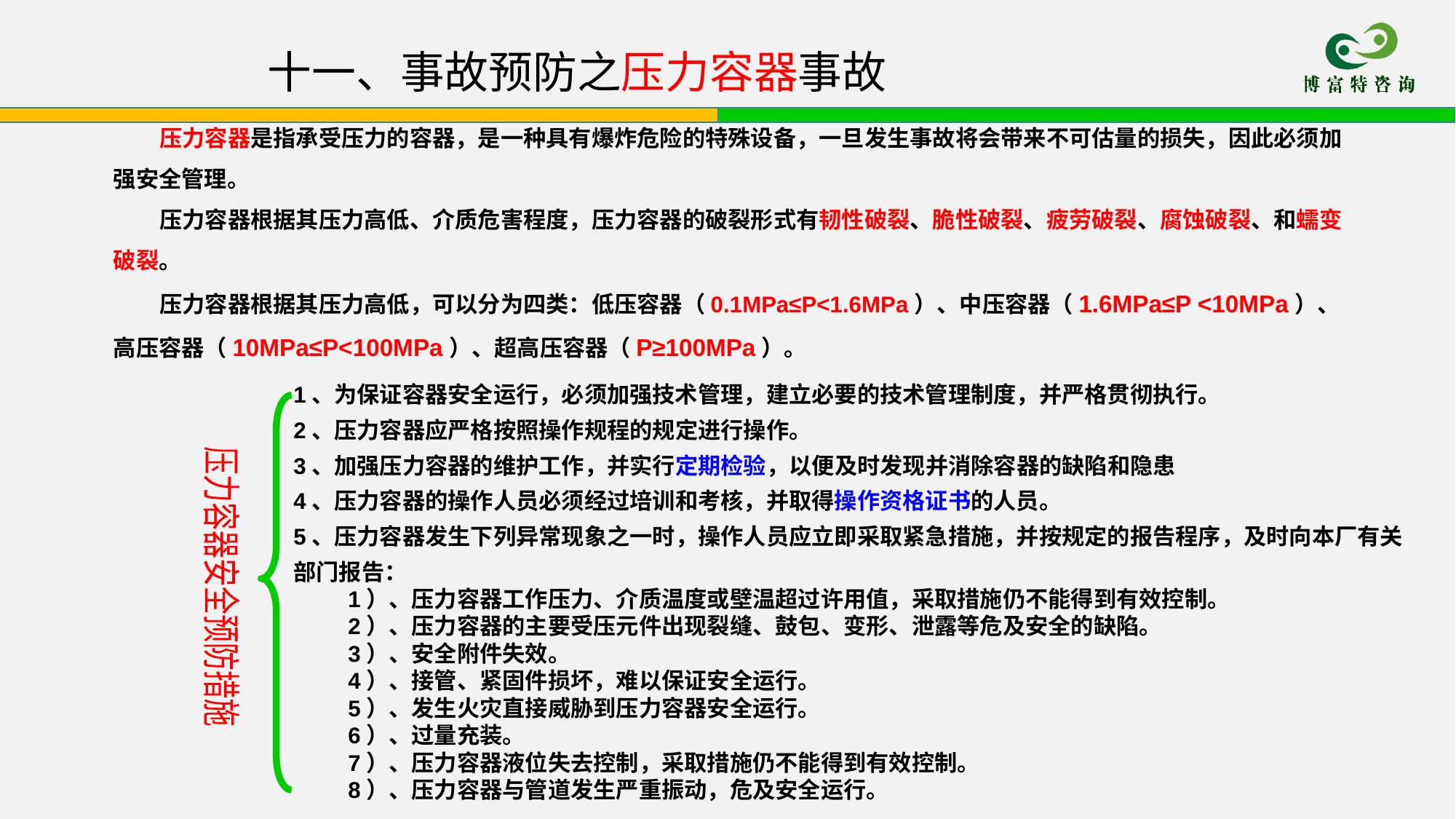

# 十一、事故预防之压力容器事故
        压力容器是指承受压力的容器，是一种具有爆炸危险的特殊设备，一旦发生事故将会带来不可估量的损失，因此必须加强安全管理。
        压力容器根据其压力高低、介质危害程度，压力容器的破裂形式有韧性破裂、脆性破裂、疲劳破裂、腐蚀破裂、和蠕变破裂。
        压力容器根据其压力高低，可以分为四类：低压容器（0.1MPa≤P<1.6MPa）、中压容器（1.6MPa≤P <10MPa）、高压容器（10MPa≤P<100MPa）、超高压容器（P≥100MPa）。
1、为保证容器安全运行，必须加强技术管理，建立必要的技术管理制度，并严格贯彻执行。
2、压力容器应严格按照操作规程的规定进行操作。
3、加强压力容器的维护工作，并实行定期检验，以便及时发现并消除容器的缺陷和隐患
4、压力容器的操作人员必须经过培训和考核，并取得操作资格证书的人员。
5、压力容器发生下列异常现象之一时，操作人员应立即采取紧急措施，并按规定的报告程序，及时向本厂有关部门报告：
1）、压力容器工作压力、介质温度或壁温超过许用值，采取措施仍不能得到有效控制。
2）、压力容器的主要受压元件出现裂缝、鼓包、变形、泄露等危及安全的缺陷。
3）、安全附件失效。
4）、接管、紧固件损坏，难以保证安全运行。
5）、发生火灾直接威胁到压力容器安全运行。
6）、过量充装。
7）、压力容器液位失去控制，采取措施仍不能得到有效控制。
8）、压力容器与管道发生严重振动，危及安全运行。

压力容器安全预防措施
46